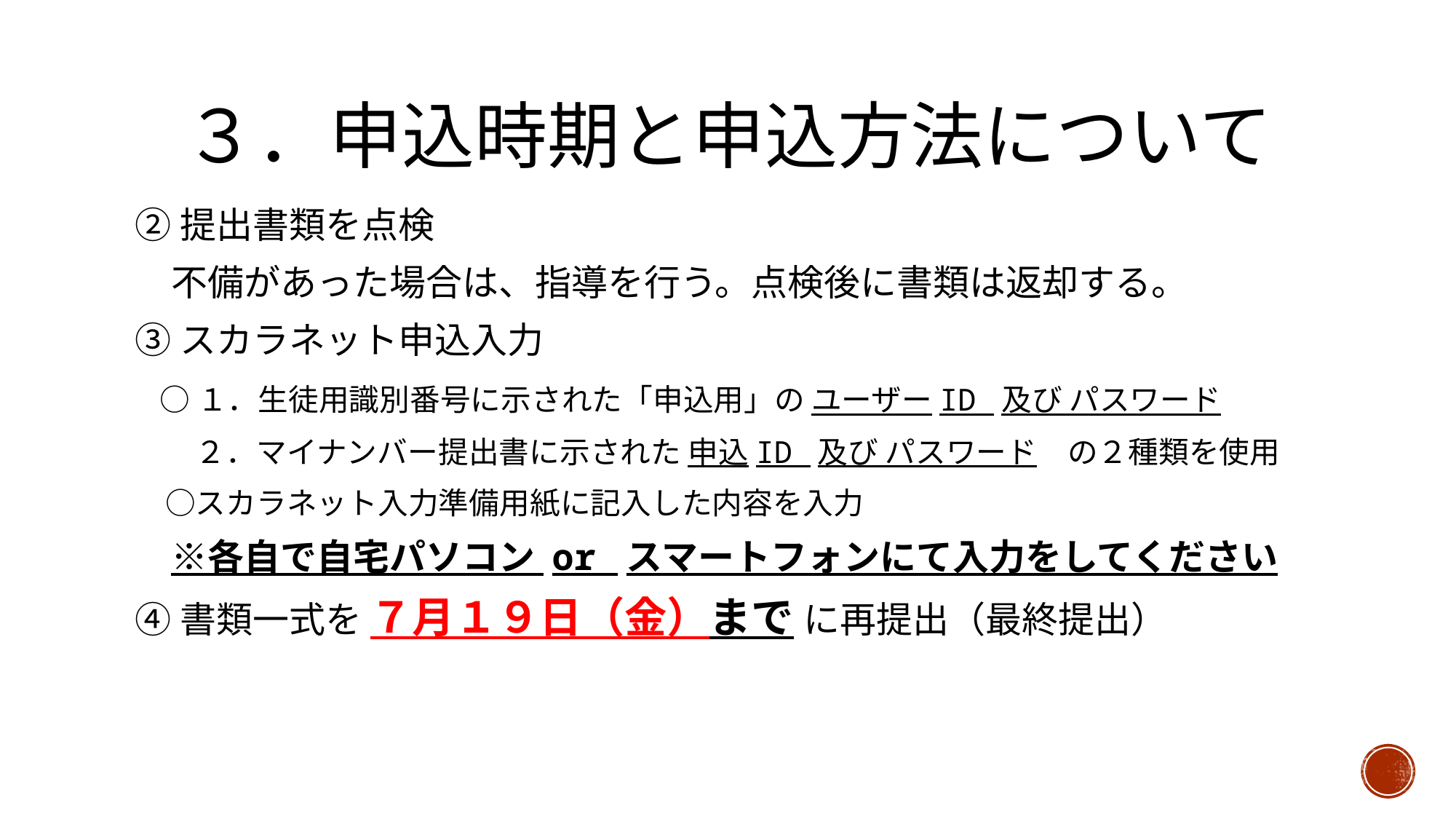

# ３．申込時期と申込方法について
②提出書類を点検
　不備があった場合は、指導を行う。点検後に書類は返却する。
③スカラネット申込入力
   ○１．生徒用識別番号に示された「申込用」の ユーザーID 及び パスワード
　　２．マイナンバー提出書に示された 申込ID 及び パスワード　の２種類を使用
　○スカラネット入力準備用紙に記入した内容を入力
　※各自で自宅パソコン or スマートフォンにて入力をしてください
④書類一式を ７月１９日（金）まで に再提出（最終提出）